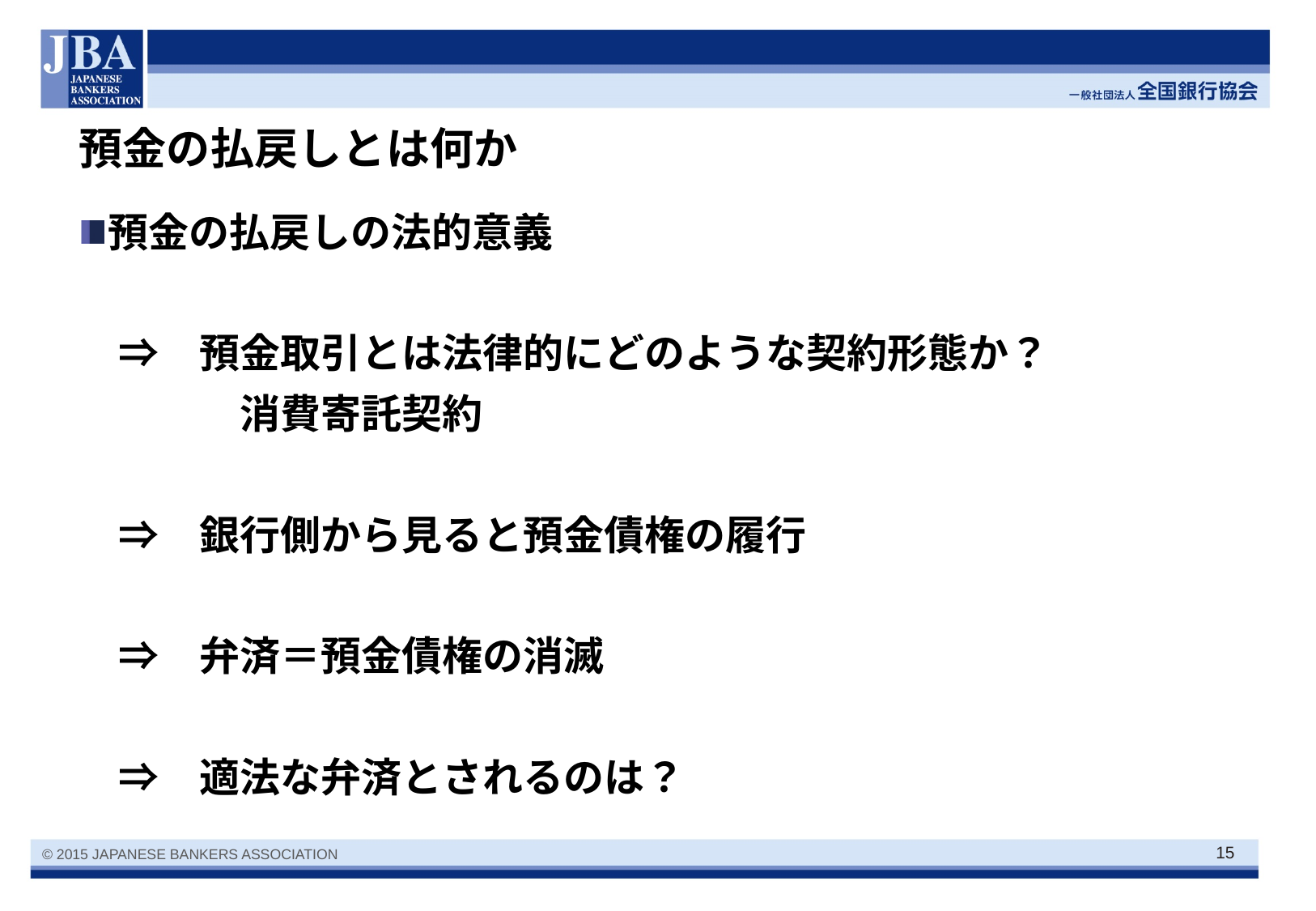

# 預金の払戻しとは何か
預金の払戻しの法的意義

　⇒　預金取引とは法律的にどのような契約形態か？
　　　　消費寄託契約

　⇒　銀行側から見ると預金債権の履行

　⇒　弁済＝預金債権の消滅

　⇒　適法な弁済とされるのは？